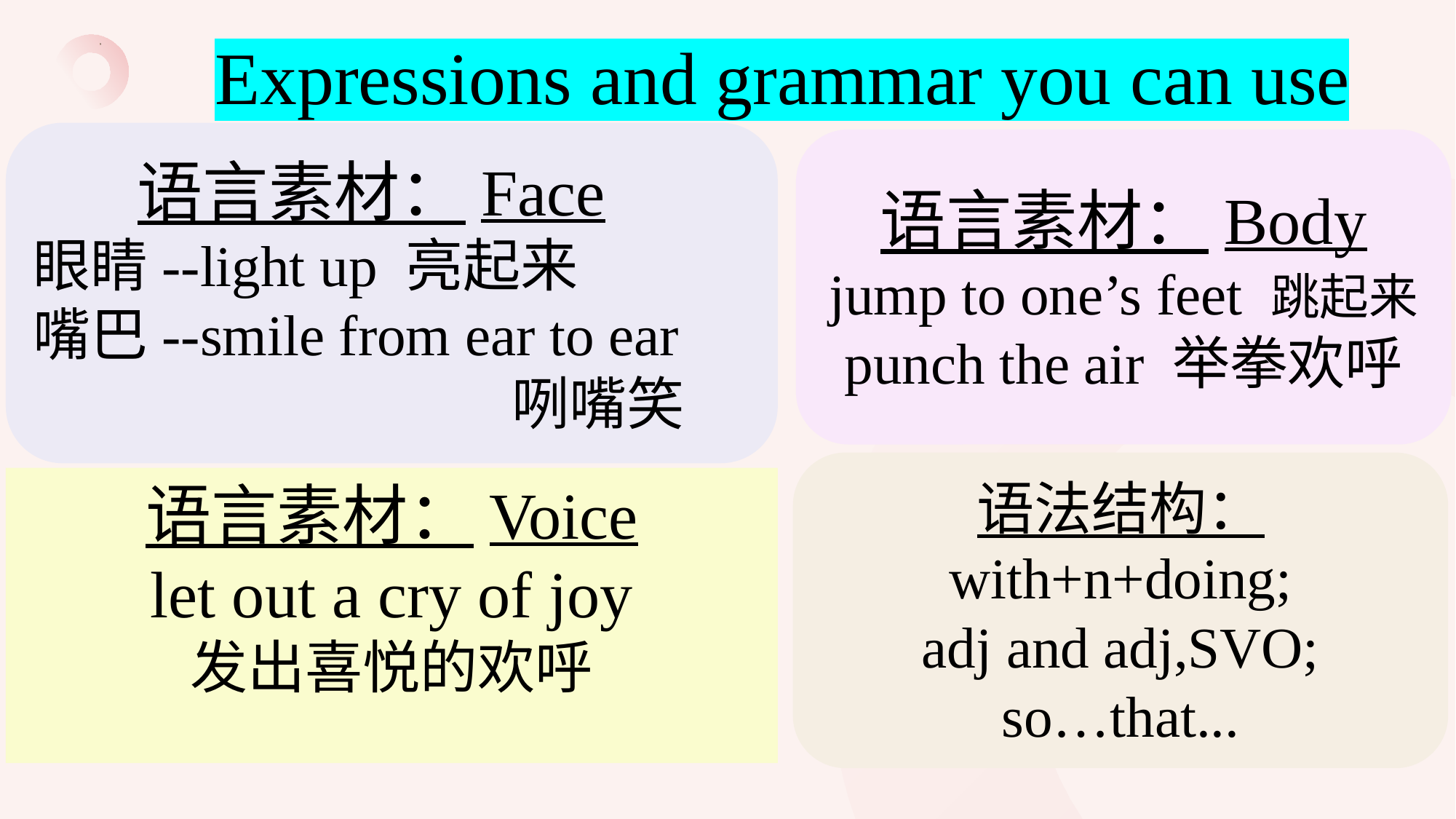

Expressions and grammar you can use
      语言素材：Face
眼睛--light up 亮起来
嘴巴--smile from ear to ear
                                    咧嘴笑
语言素材：Body
jump to one’s feet 跳起来
punch the air 举拳欢呼
语法结构：
with+n+doing;
adj and adj,SVO;
so…that...
语言素材：Voice
let out a cry of joy
发出喜悦的欢呼